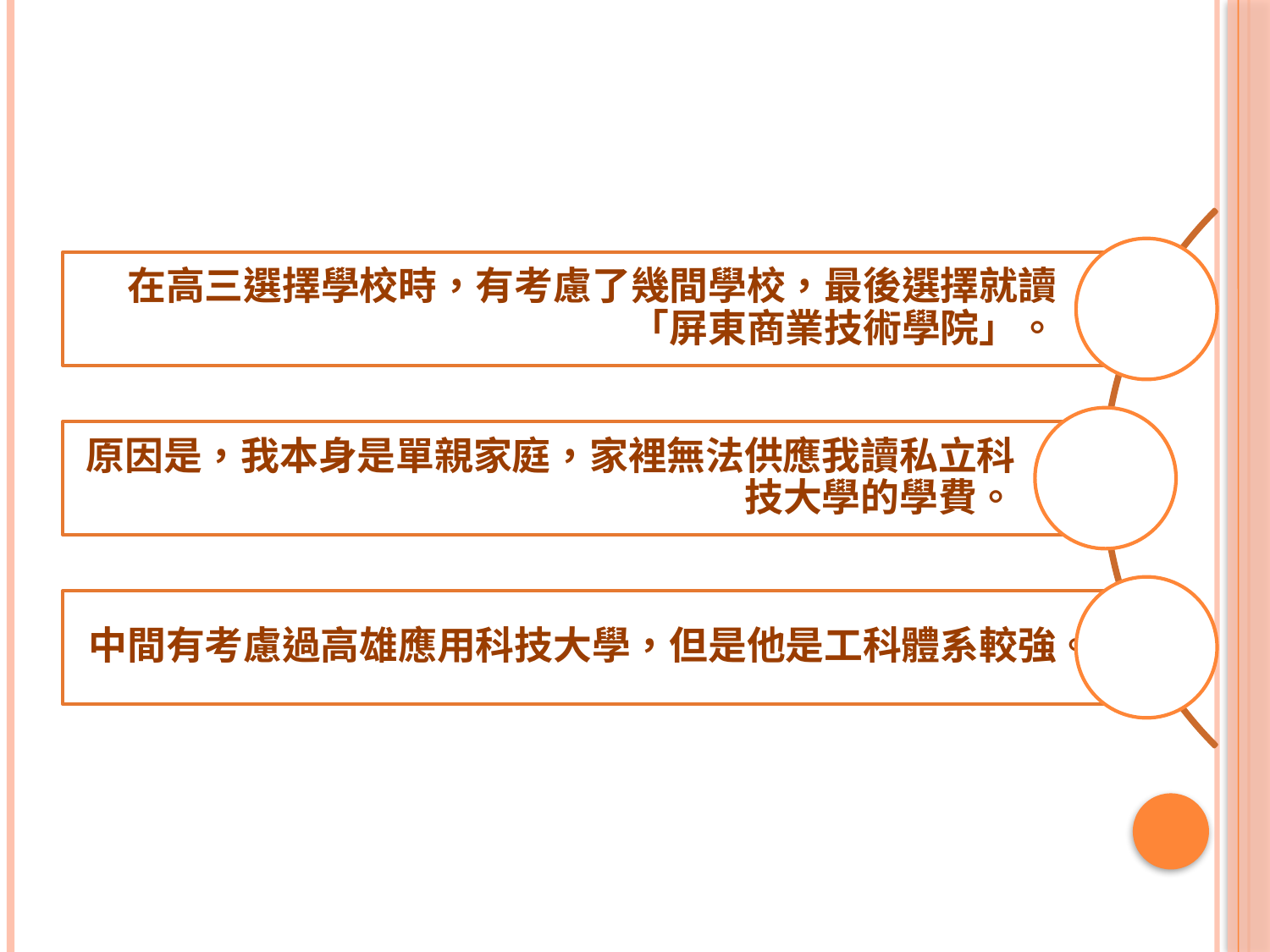

在高三選擇學校時，有考慮了幾間學校，最後選擇就讀「屏東商業技術學院」。
原因是，我本身是單親家庭，家裡無法供應我讀私立科技大學的學費。
中間有考慮過高雄應用科技大學，但是他是工科體系較強。